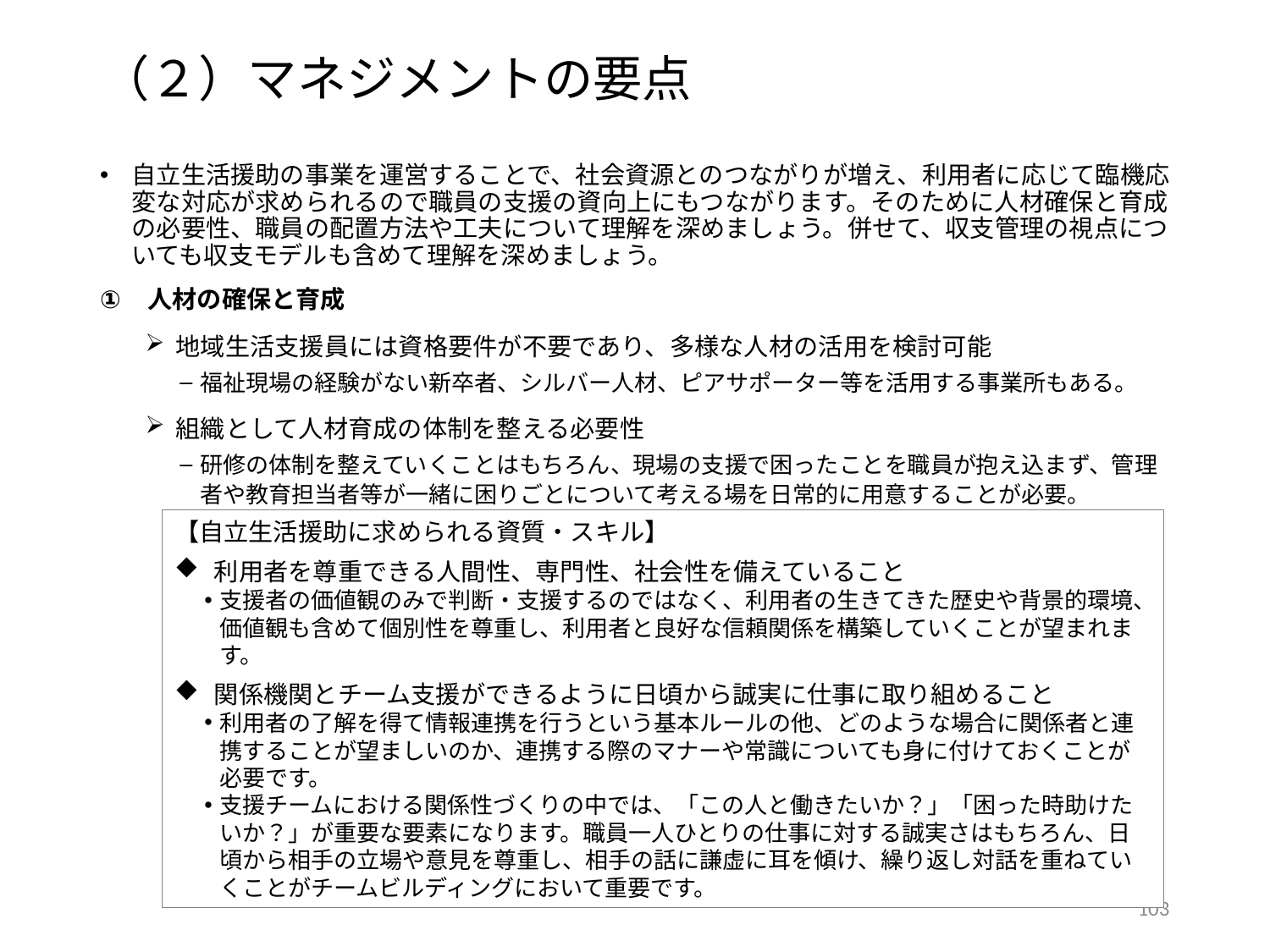

（２）マネジメントの要点
自立生活援助の事業を運営することで、社会資源とのつながりが増え、利用者に応じて臨機応変な対応が求められるので職員の支援の資向上にもつながります。そのために人材確保と育成の必要性、職員の配置方法や工夫について理解を深めましょう。併せて、収支管理の視点についても収支モデルも含めて理解を深めましょう。
人材の確保と育成
地域生活支援員には資格要件が不要であり、多様な人材の活用を検討可能
福祉現場の経験がない新卒者、シルバー人材、ピアサポーター等を活用する事業所もある。
組織として人材育成の体制を整える必要性
研修の体制を整えていくことはもちろん、現場の支援で困ったことを職員が抱え込まず、管理者や教育担当者等が一緒に困りごとについて考える場を日常的に用意することが必要。

【自立生活援助に求められる資質・スキル】
利用者を尊重できる人間性、専門性、社会性を備えていること
支援者の価値観のみで判断・支援するのではなく、利用者の生きてきた歴史や背景的環境、価値観も含めて個別性を尊重し、利用者と良好な信頼関係を構築していくことが望まれます。
関係機関とチーム支援ができるように日頃から誠実に仕事に取り組めること
利用者の了解を得て情報連携を行うという基本ルールの他、どのような場合に関係者と連携することが望ましいのか、連携する際のマナーや常識についても身に付けておくことが必要です。
支援チームにおける関係性づくりの中では、「この人と働きたいか？」「困った時助けたいか？」が重要な要素になります。職員一人ひとりの仕事に対する誠実さはもちろん、日頃から相手の立場や意見を尊重し、相手の話に謙虚に耳を傾け、繰り返し対話を重ねていくことがチームビルディングにおいて重要です。
103